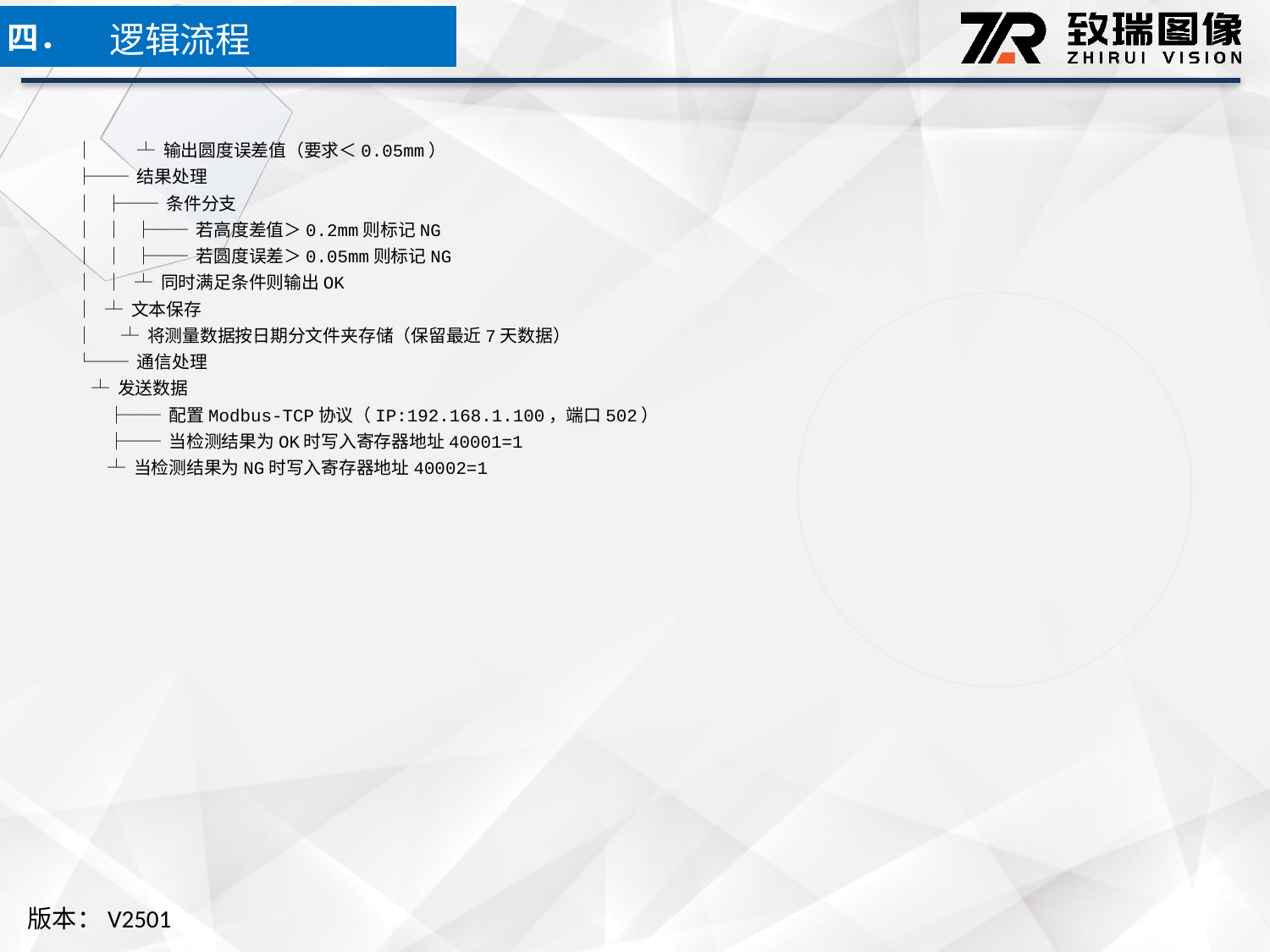

逻辑流程
四．

│           ┴ 输出圆度误差值（要求＜0.05mm）
├── 结果处理
│   ├── 条件分支
│   │   ├── 若高度差值＞0.2mm则标记NG
│   │   ├── 若圆度误差＞0.05mm则标记NG
│   │   ┴ 同时满足条件则输出OK
│   ┴ 文本保存
│       ┴ 将测量数据按日期分文件夹存储（保留最近7天数据）
└── 通信处理
    ┴ 发送数据
        ├── 配置Modbus-TCP协议（IP:192.168.1.100，端口502）
        ├── 当检测结果为OK时写入寄存器地址40001=1
        ┴ 当检测结果为NG时写入寄存器地址40002=1